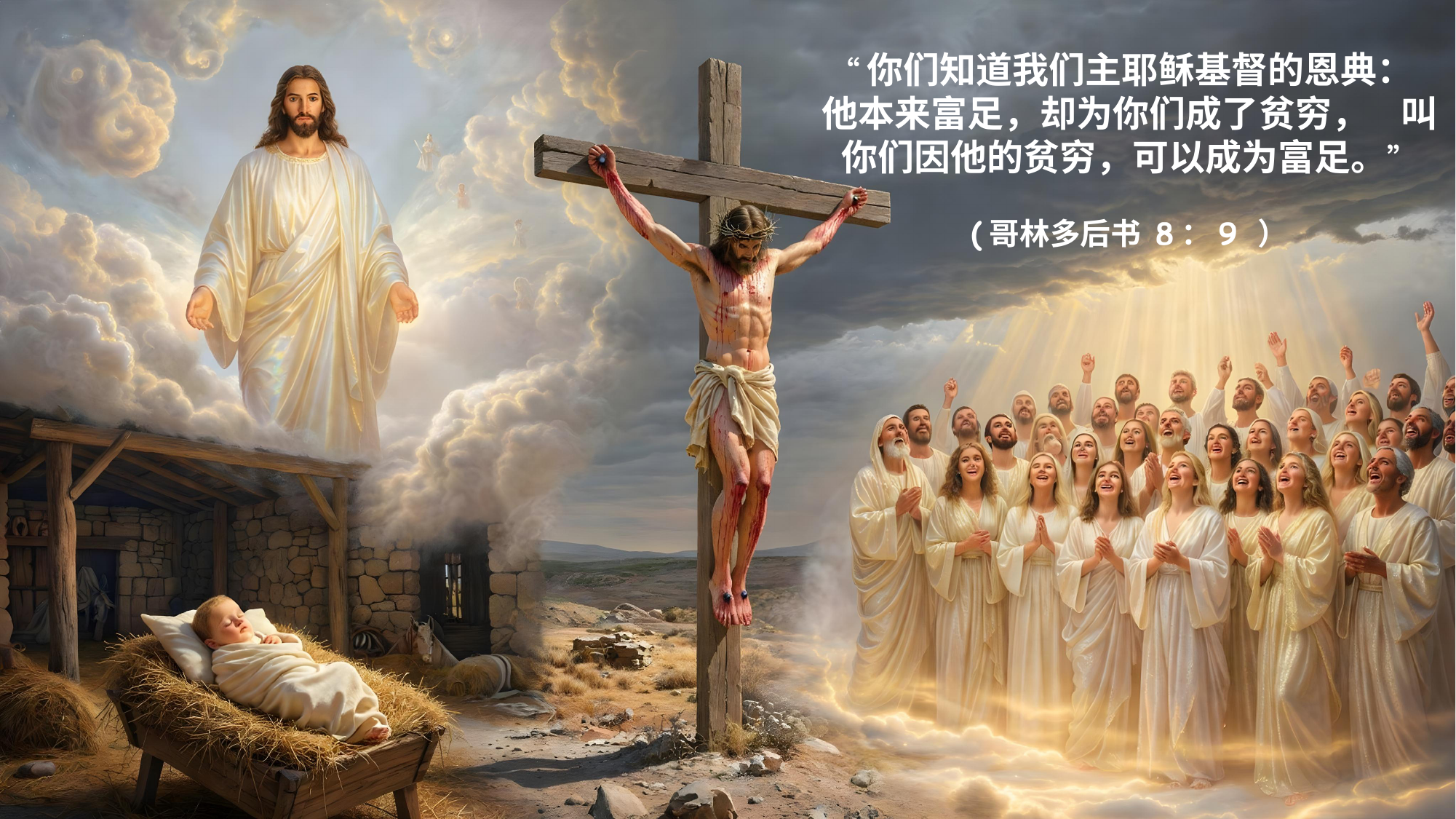

“你们知道我们主耶稣基督的恩典：   他本来富足，却为你们成了贫穷，    叫你们因他的贫穷，可以成为富足。”

(哥林多后书 8：9 ）